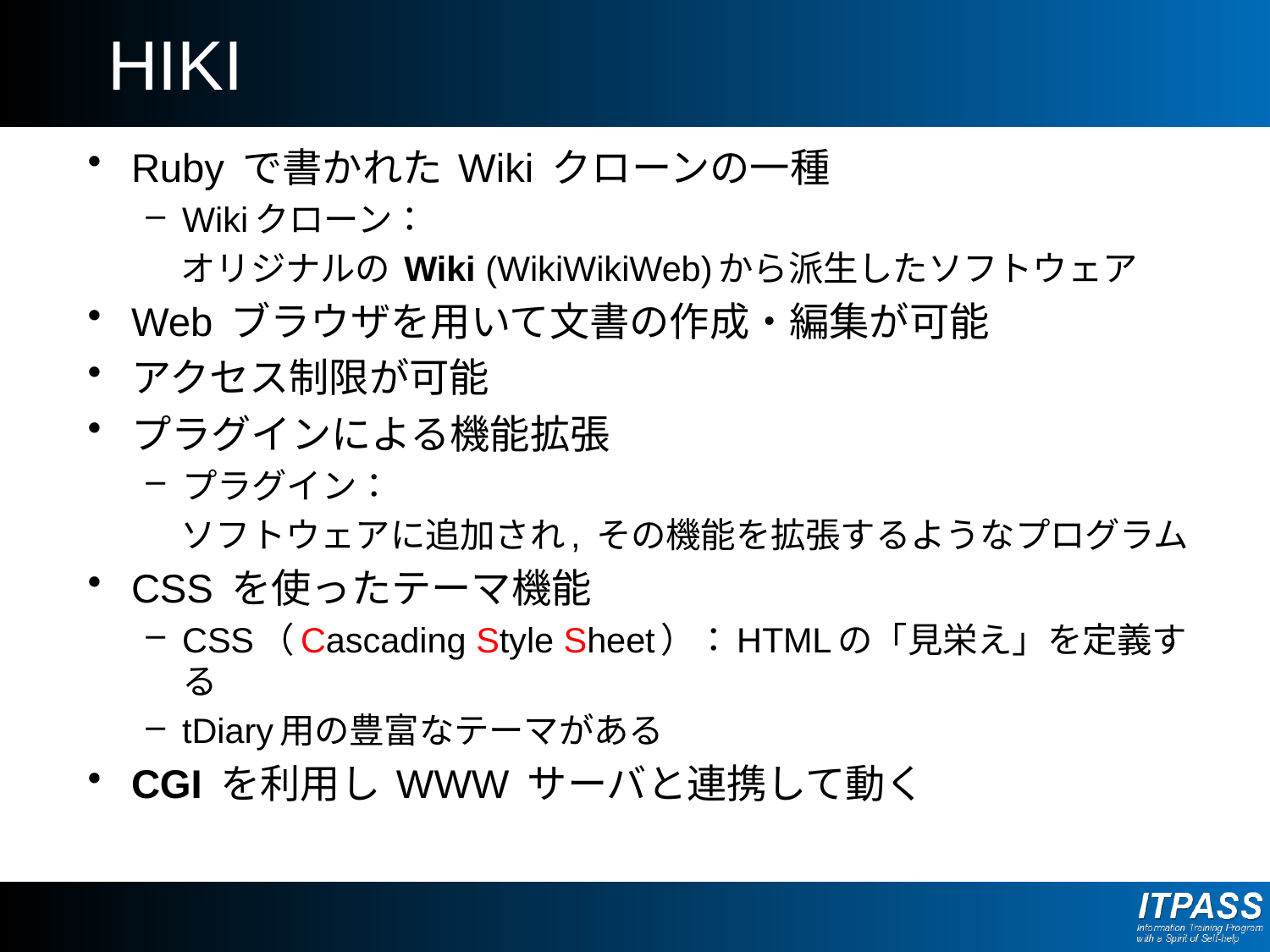

# HIKI
Ruby で書かれた Wiki クローンの一種
Wikiクローン：
　オリジナルの Wiki (WikiWikiWeb)から派生したソフトウェア
Web ブラウザを用いて文書の作成・編集が可能
アクセス制限が可能
プラグインによる機能拡張
プラグイン：
　ソフトウェアに追加され, その機能を拡張するようなプログラム
CSS を使ったテーマ機能
CSS（Cascading Style Sheet）：HTMLの「見栄え」を定義する
tDiary用の豊富なテーマがある
CGI を利用し WWW サーバと連携して動く